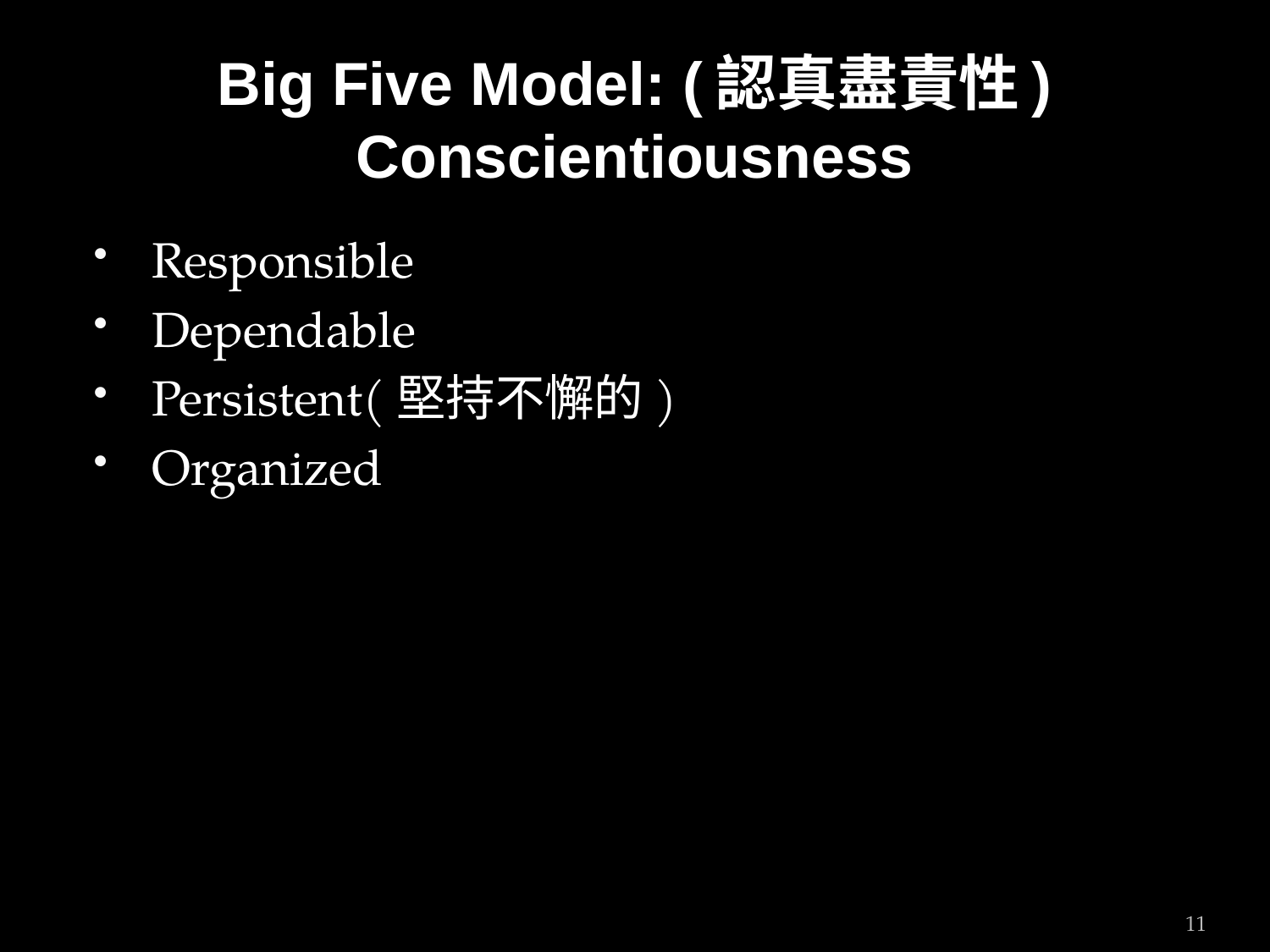

# Big Five Model: (認真盡責性) Conscientiousness
Responsible
Dependable
Persistent(堅持不懈的)
Organized
11